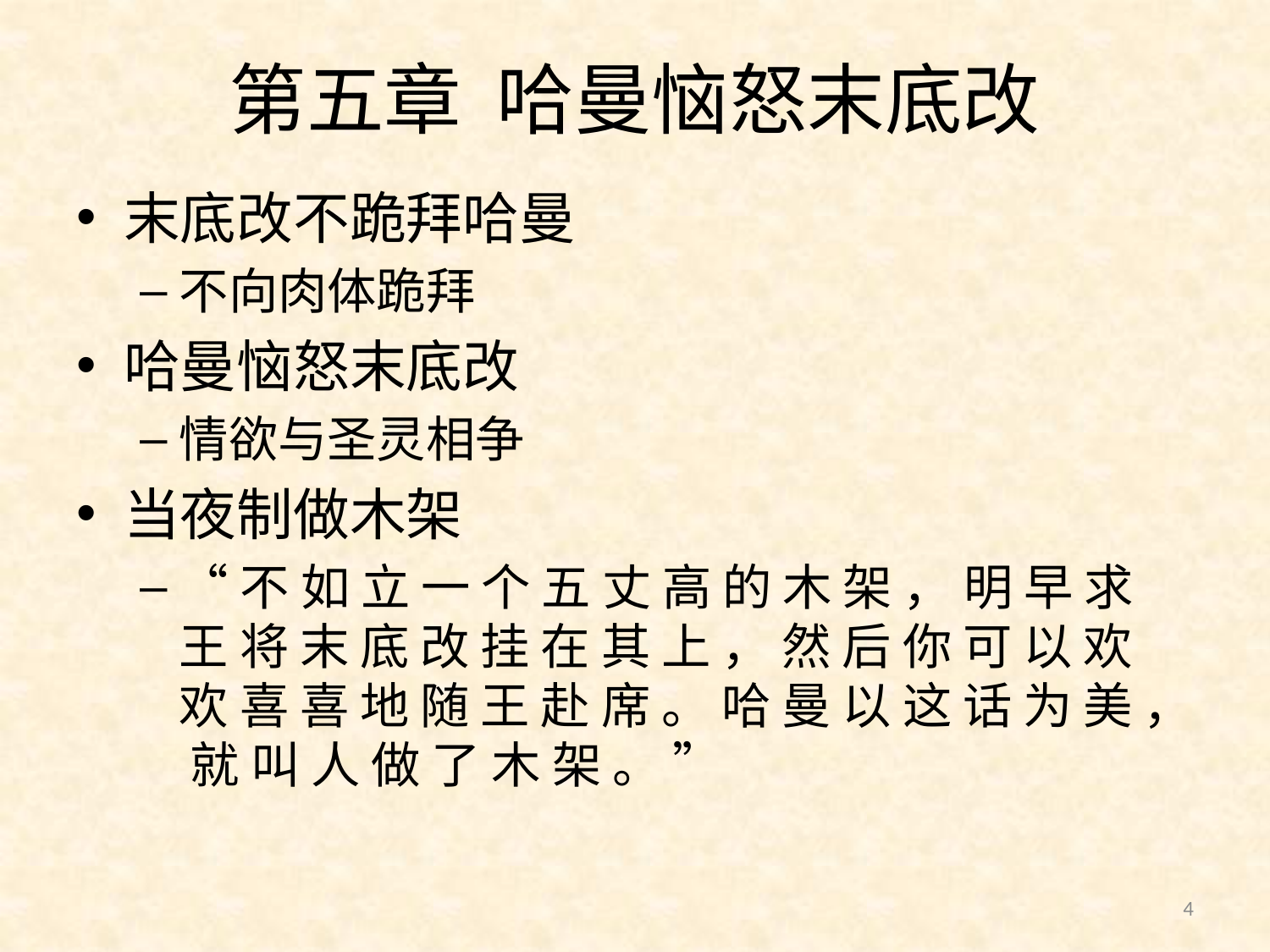

# 第五章  哈曼恼怒末底改
末底改不跪拜哈曼
不向肉体跪拜
哈曼恼怒末底改
情欲与圣灵相争
当夜制做木架
“不 如 立 一 个 五 丈 高 的 木 架 ， 明 早 求 王 将 末 底 改 挂 在 其 上 ， 然 后 你 可 以 欢 欢 喜 喜 地 随 王 赴 席 。 哈 曼 以 这 话 为 美 ， 就 叫 人 做 了 木 架 。 ”

4